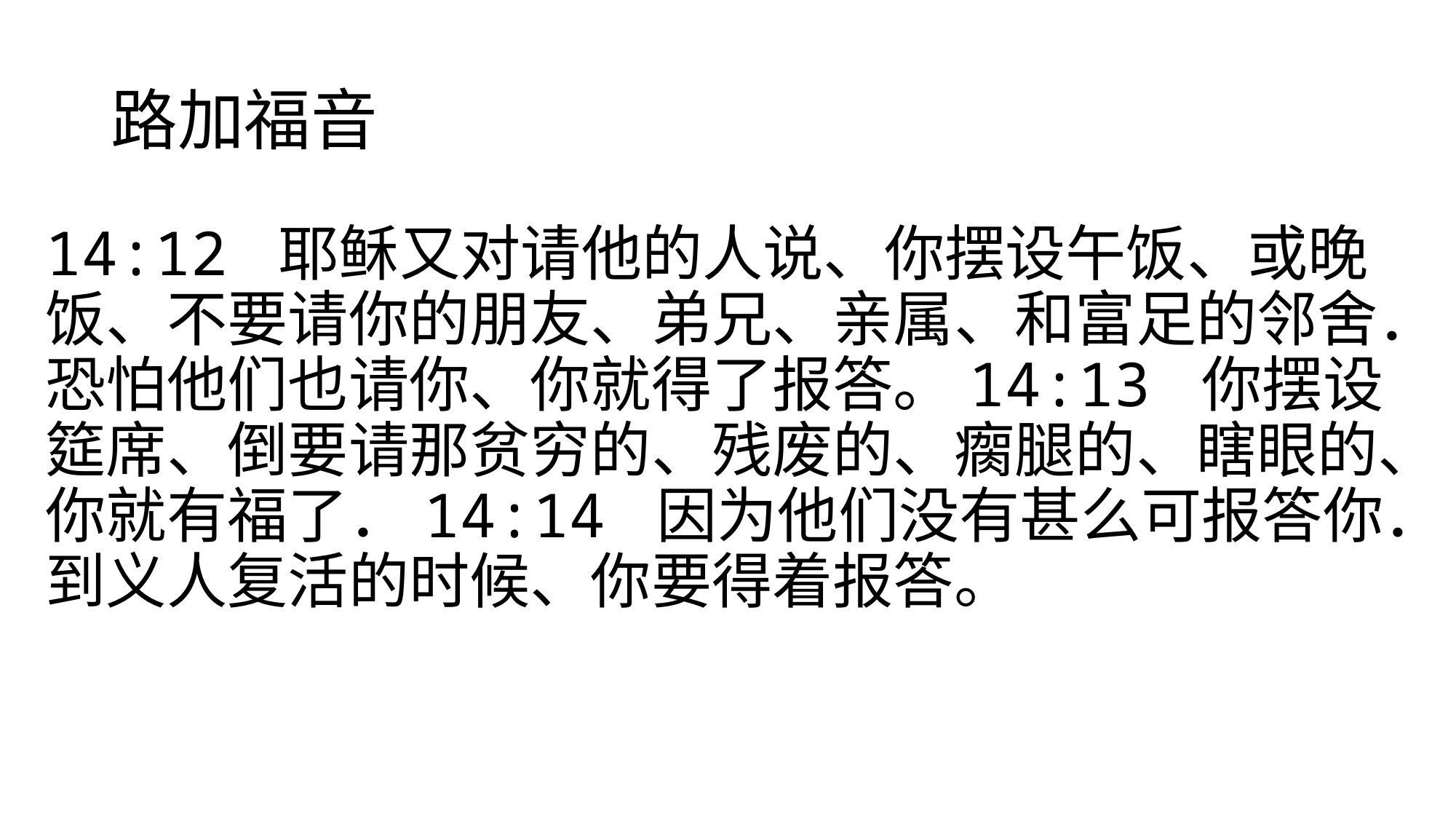

# 路加福音
14:12 耶稣又对请他的人说、你摆设午饭、或晚饭、不要请你的朋友、弟兄、亲属、和富足的邻舍．恐怕他们也请你、你就得了报答。14:13 你摆设筵席、倒要请那贫穷的、残废的、瘸腿的、瞎眼的、你就有福了．14:14 因为他们没有甚么可报答你．到义人复活的时候、你要得着报答。